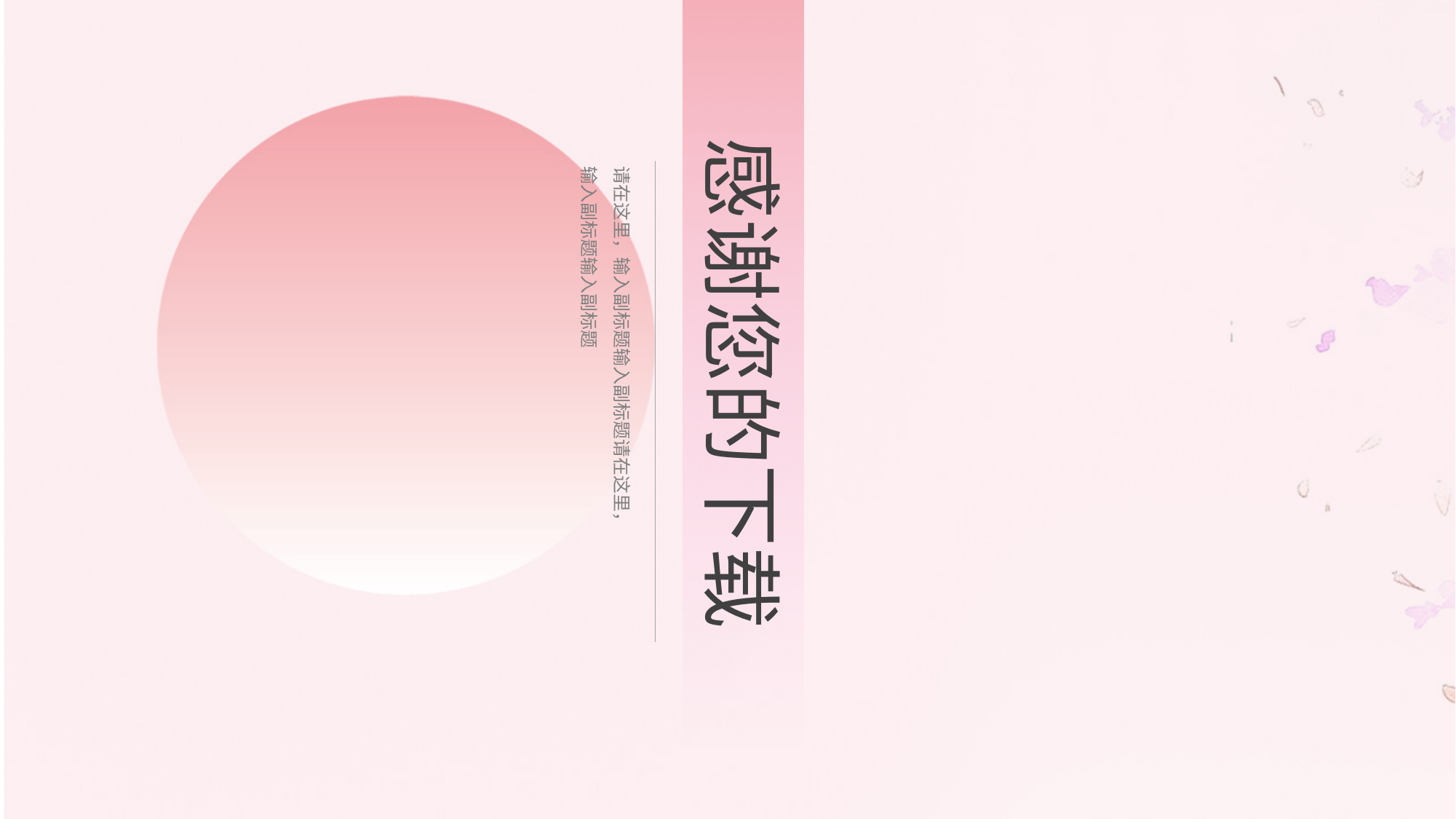

感谢您的下载
请在这里，输入副标题输入副标题请在这里，输入副标题输入副标题